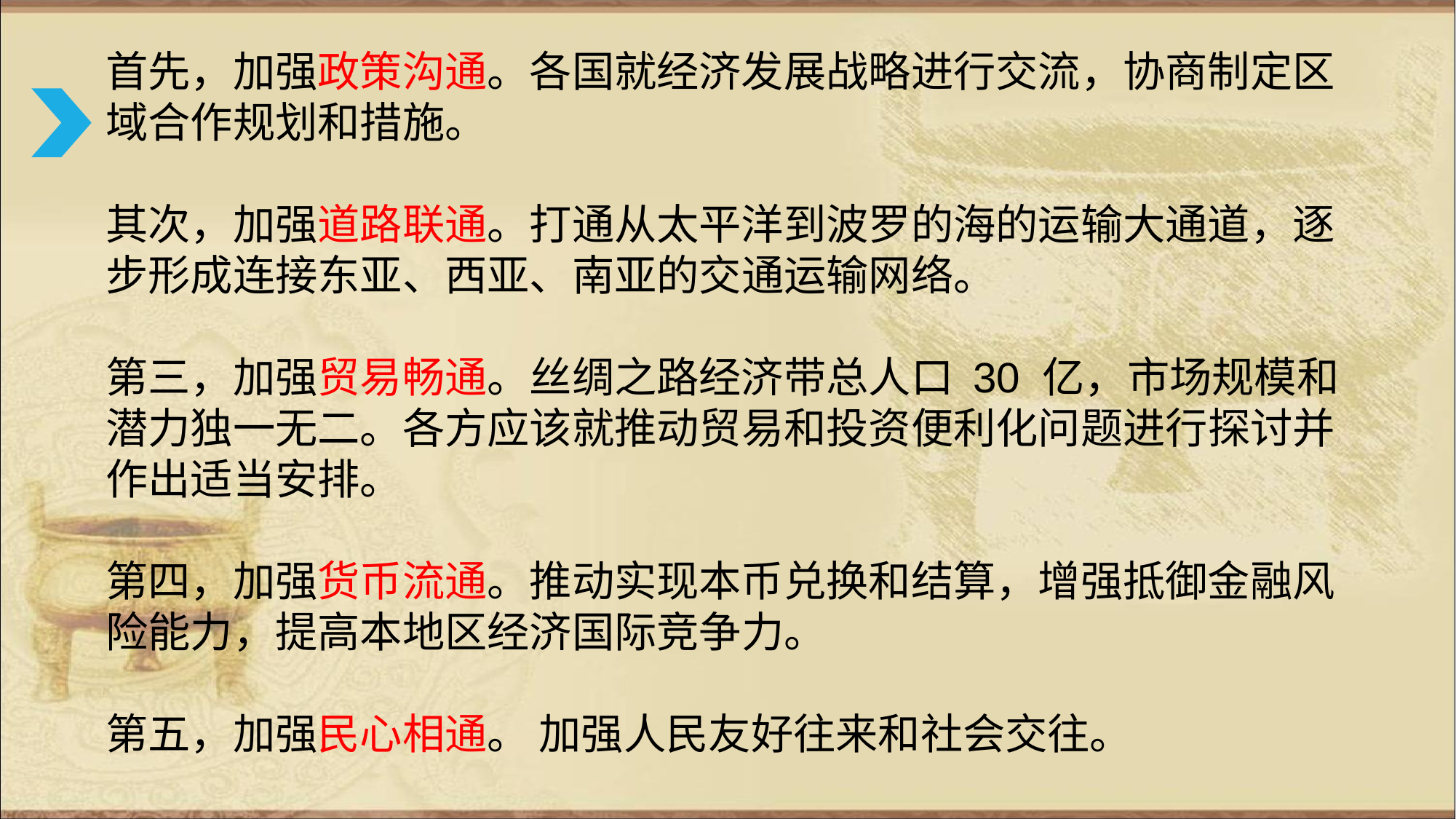

首先，加强政策沟通。各国就经济发展战略进行交流，协商制定区域合作规划和措施。

其次，加强道路联通。打通从太平洋到波罗的海的运输大通道，逐步形成连接东亚、西亚、南亚的交通运输网络。

第三，加强贸易畅通。丝绸之路经济带总人口 30 亿，市场规模和潜力独一无二。各方应该就推动贸易和投资便利化问题进行探讨并作出适当安排。

第四，加强货币流通。推动实现本币兑换和结算，增强抵御金融风险能力，提高本地区经济国际竞争力。

第五，加强民心相通。 加强人民友好往来和社会交往。